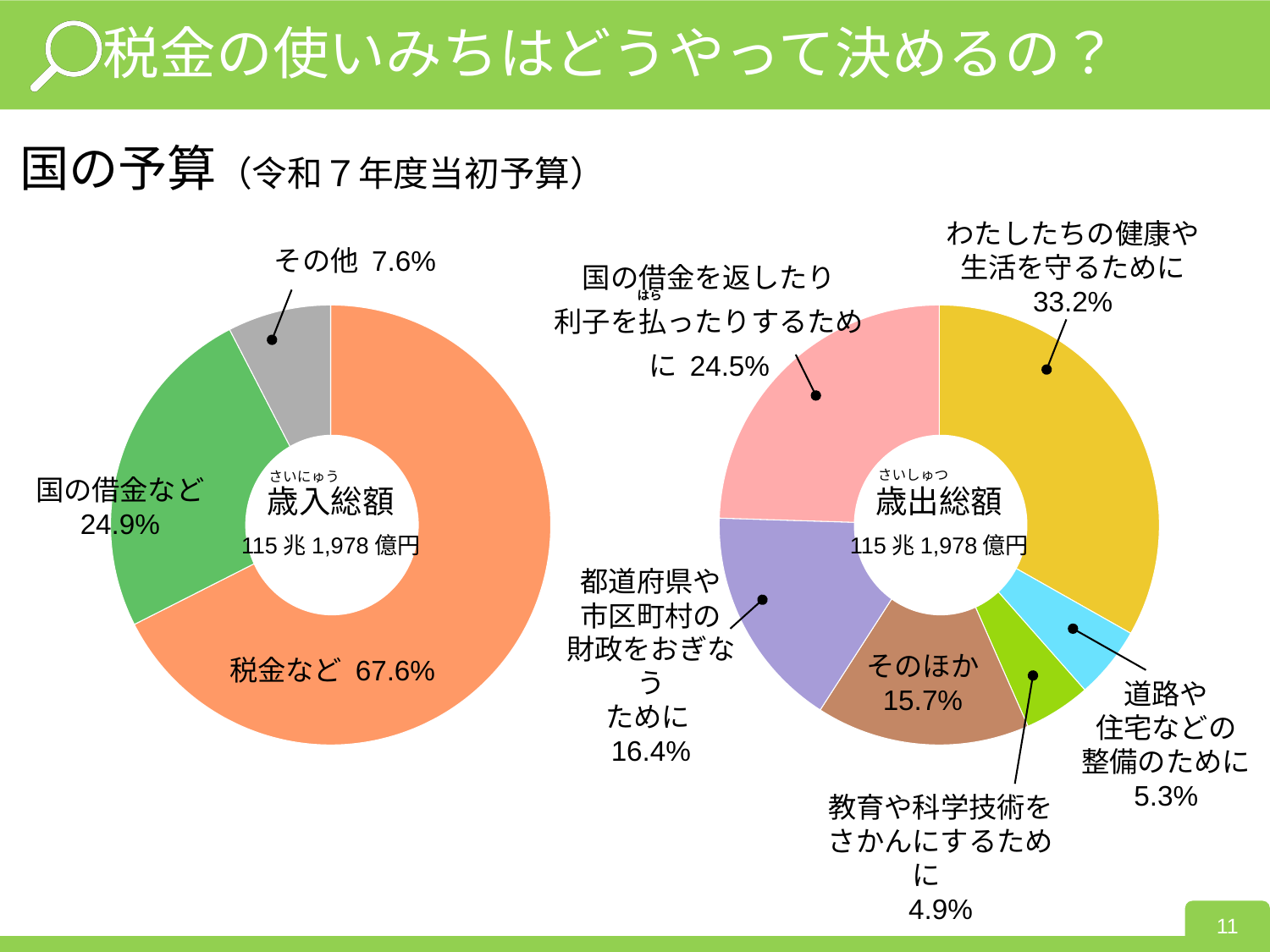

税金の使いみちはどうやって決めるの？
国の予算（令和７年度当初予算）
わたしたちの健康や
生活を守るために
33.2%
その他 7.6%
国の借金を返したり
利子を払ったりするために 24.5%
はら

### Chart

| Category |  |
|---|---|

### Chart

| Category |  |
|---|---|
歳入総額
115兆1,978億円

歳出総額
115兆1,978億円
さいしゅつ
さいにゅう
国の借金など 24.9%
都道府県や
市区町村の
財政をおぎなう
ために
16.4%
そのほか
15.7%
税金など 67.6%
道路や
住宅などの
整備のために
5.3%
教育や科学技術を
さかんにするために
4.9%
11